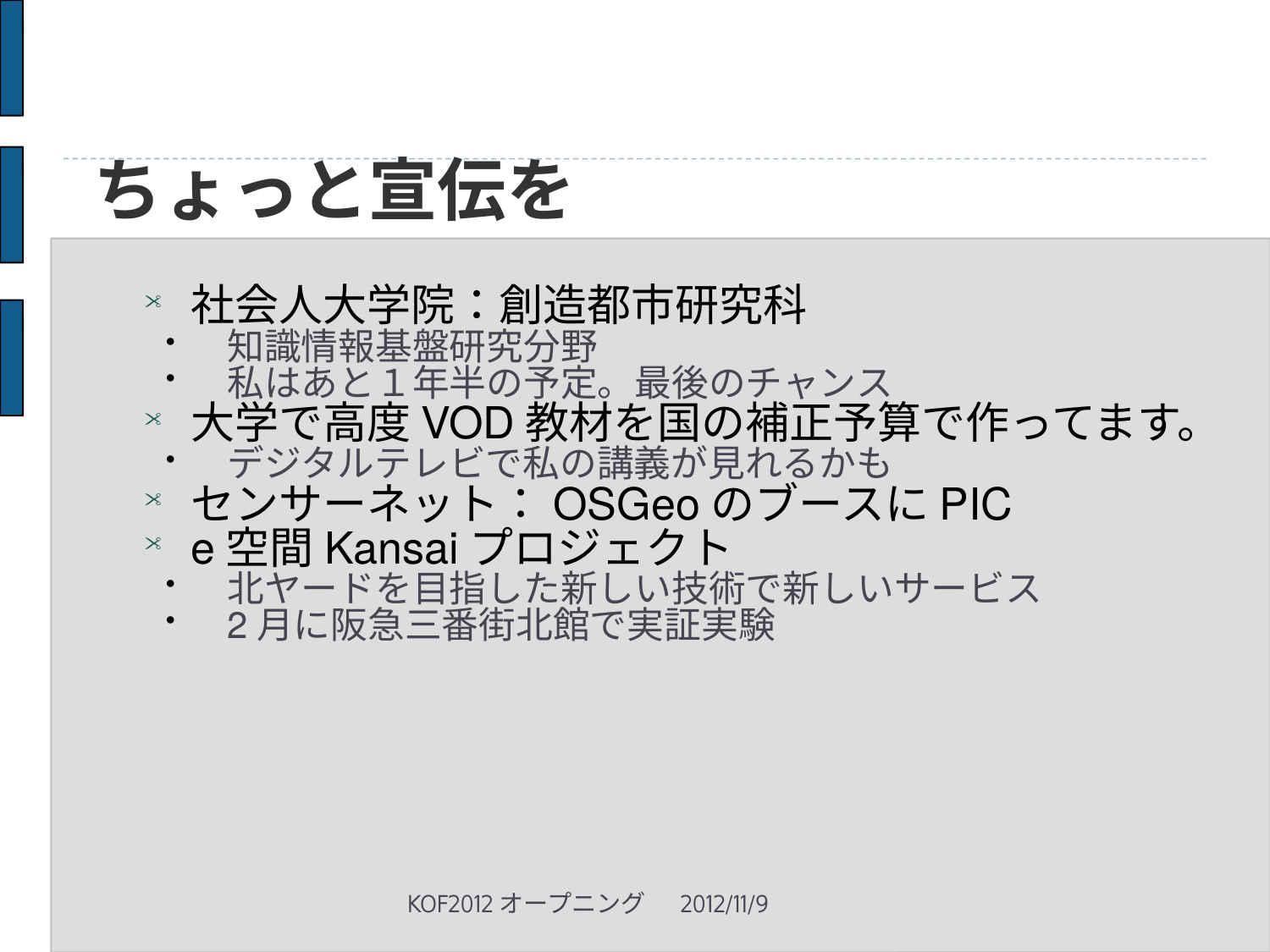

# ちょっと宣伝を

社会人大学院：創造都市研究科
知識情報基盤研究分野
私はあと１年半の予定。最後のチャンス
大学で高度VOD教材を国の補正予算で作ってます。
デジタルテレビで私の講義が見れるかも
センサーネット：OSGeoのブースにPIC
e空間Kansaiプロジェクト
北ヤードを目指した新しい技術で新しいサービス
2月に阪急三番街北館で実証実験

KOF2012オープニング
2012/11/9